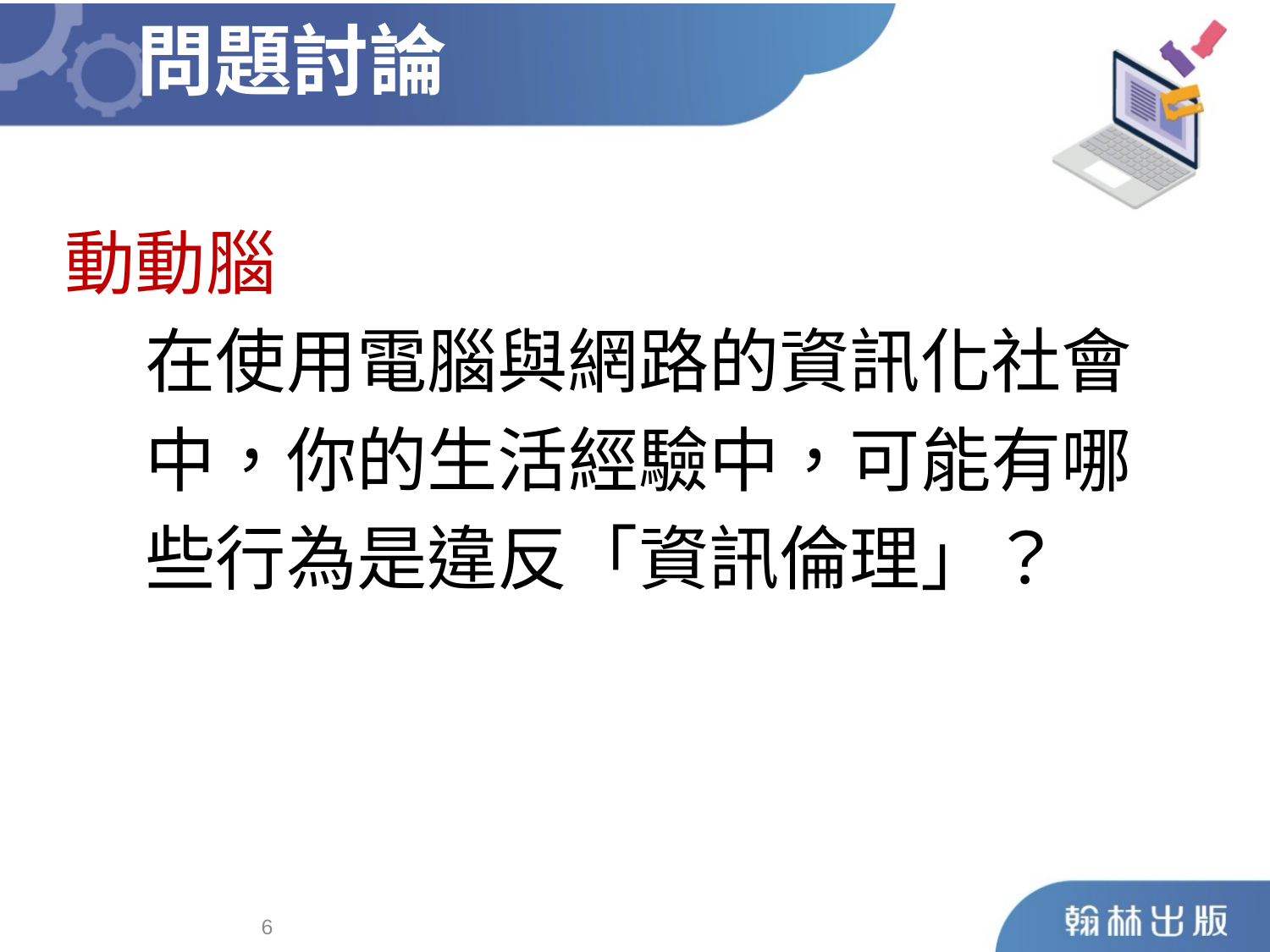

問題討論
動動腦
    在使用電腦與網路的資訊化社會
    中，你的生活經驗中，可能有哪
    些行為是違反「資訊倫理」？
6